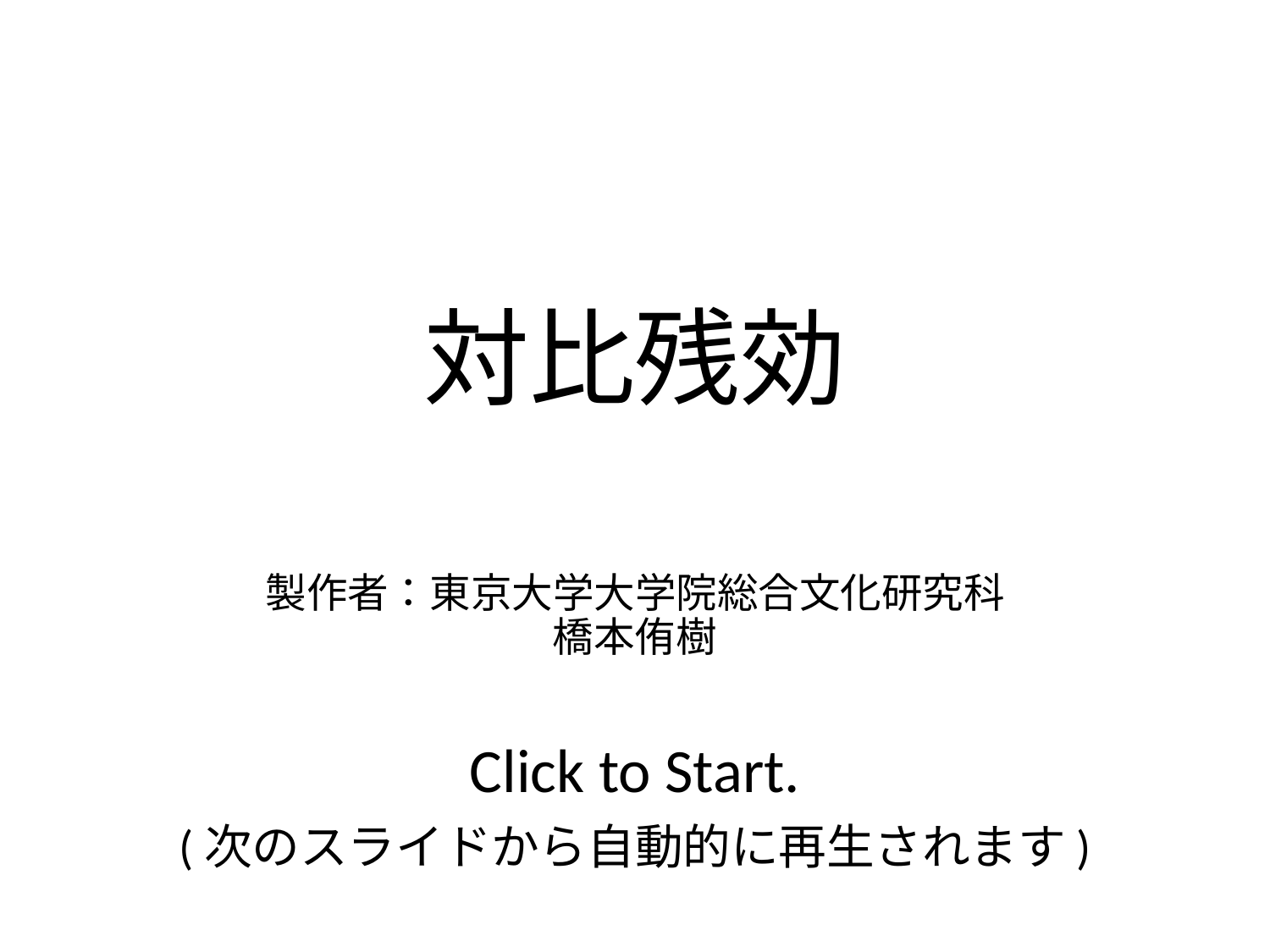

# 対比残効 補

製作者：東京大学大学院総合文化研究科
橋本侑樹

Click to Start.
(次のスライドから自動的に再生されます)